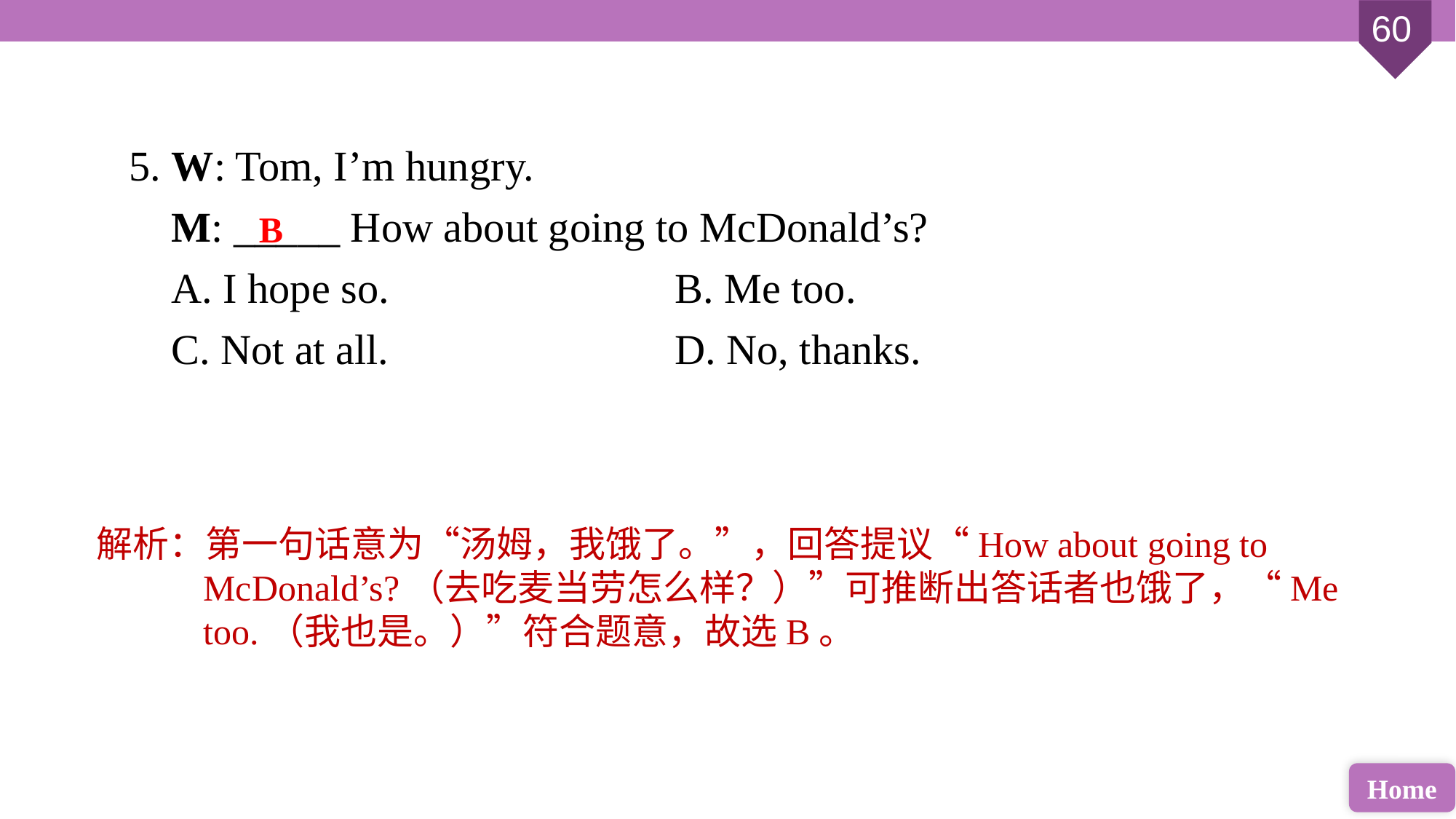

5. W: Tom, I’m hungry.
    M: _____ How about going to McDonald’s?
    A. I hope so. 			B. Me too.
    C. Not at all. 			D. No, thanks.
B
解析：第一句话意为“汤姆，我饿了。”，回答提议“How about going to McDonald’s?（去吃麦当劳怎么样？）”可推断出答话者也饿了，“Me too.（我也是。）”符合题意，故选B。